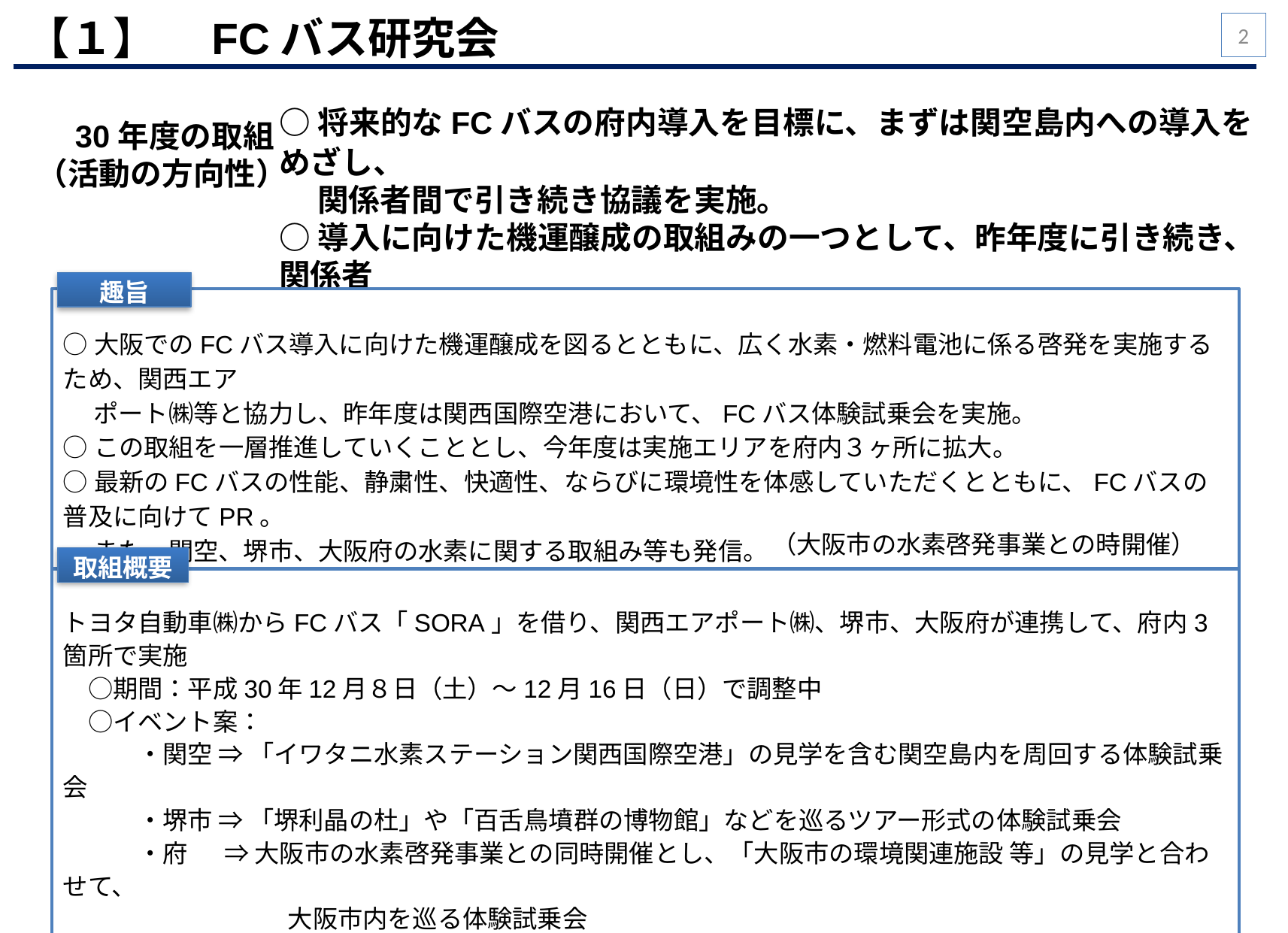

【１】　FCバス研究会
2
○将来的なFCバスの府内導入を目標に、まずは関空島内への導入をめざし、
　 関係者間で引き続き協議を実施。
○導入に向けた機運醸成の取組みの一つとして、昨年度に引き続き、関係者
   が連携して、FCバス体験試乗会を実施する。
　30年度の取組
（活動の方向性）
趣旨

○大阪でのFCバス導入に向けた機運醸成を図るとともに、広く水素・燃料電池に係る啓発を実施するため、関西エア
　 ポート㈱等と協力し、昨年度は関西国際空港において、FCバス体験試乗会を実施。
○この取組を一層推進していくこととし、今年度は実施エリアを府内３ヶ所に拡大。
○最新のFCバスの性能、静粛性、快適性、ならびに環境性を体感していただくとともに、FCバスの普及に向けてPR。
　 また、関空、堺市、大阪府の水素に関する取組み等も発信。

（大阪市の水素啓発事業との時開催）
取組概要

トヨタ自動車㈱からFCバス「SORA」を借り、関西エアポート㈱、堺市、大阪府が連携して、府内3箇所で実施
　○期間：平成30年12月８日（土）～12月16日（日）で調整中
　○イベント案：
　　　・関空 ⇒ 「イワタニ水素ステーション関西国際空港」の見学を含む関空島内を周回する体験試乗会
　　　・堺市 ⇒ 「堺利晶の杜」や「百舌鳥墳群の博物館」などを巡るツアー形式の体験試乗会
　　　・府　  ⇒ 大阪市の水素啓発事業との同時開催とし、「大阪市の環境関連施設 等」の見学と合わせて、
　　　　　　　　　大阪市内を巡る体験試乗会
　　　・その他、3者共同による関係者（H2Osakaビジョン推進会議、FCバス研究会、関空エコ愛ランド協議会等の
　　　  構成団体）を対象としたFCバス体験試乗会を実施